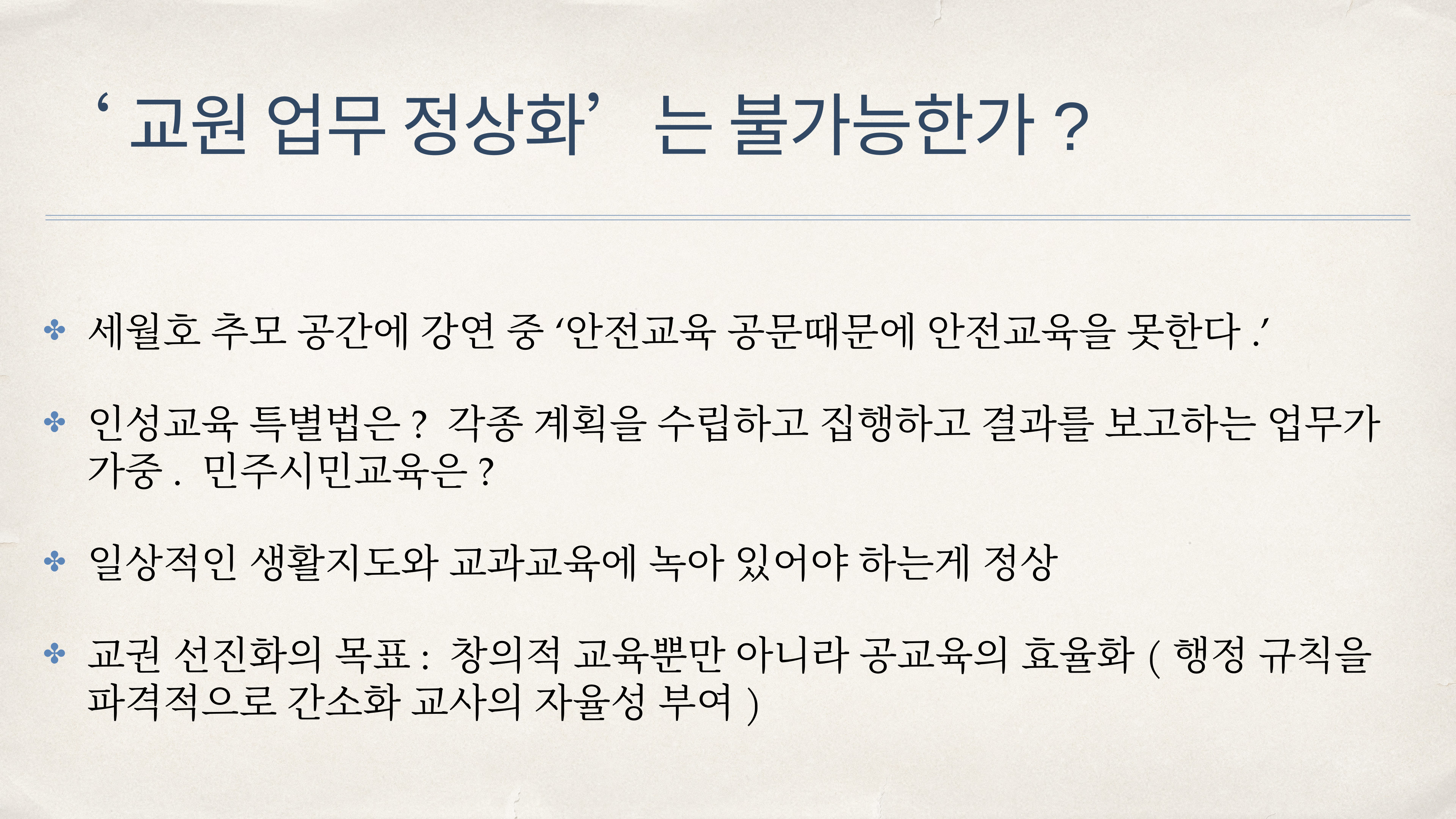

# ‘교원 업무 정상화’는 불가능한가?
세월호 추모 공간에 강연 중 ‘안전교육 공문때문에 안전교육을 못한다.’
인성교육 특별법은? 각종 계획을 수립하고 집행하고 결과를 보고하는 업무가 가중. 민주시민교육은?
일상적인 생활지도와 교과교육에 녹아 있어야 하는게 정상
교권 선진화의 목표: 창의적 교육뿐만 아니라 공교육의 효율화(행정 규칙을 파격적으로 간소화 교사의 자율성 부여)